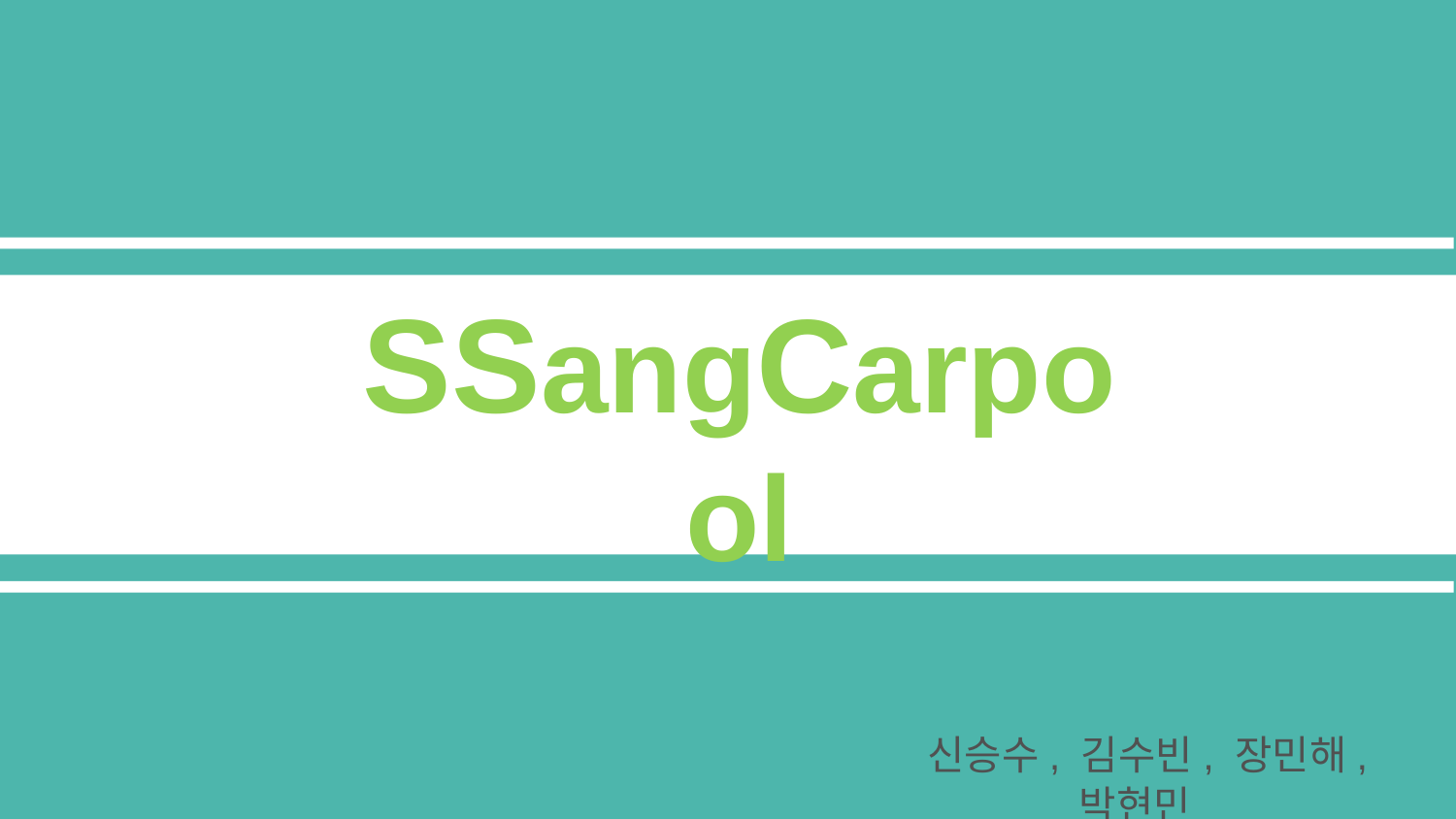

SSangCarpool

-Carpool System-

 신승수, 김수빈, 장민해, 박현민